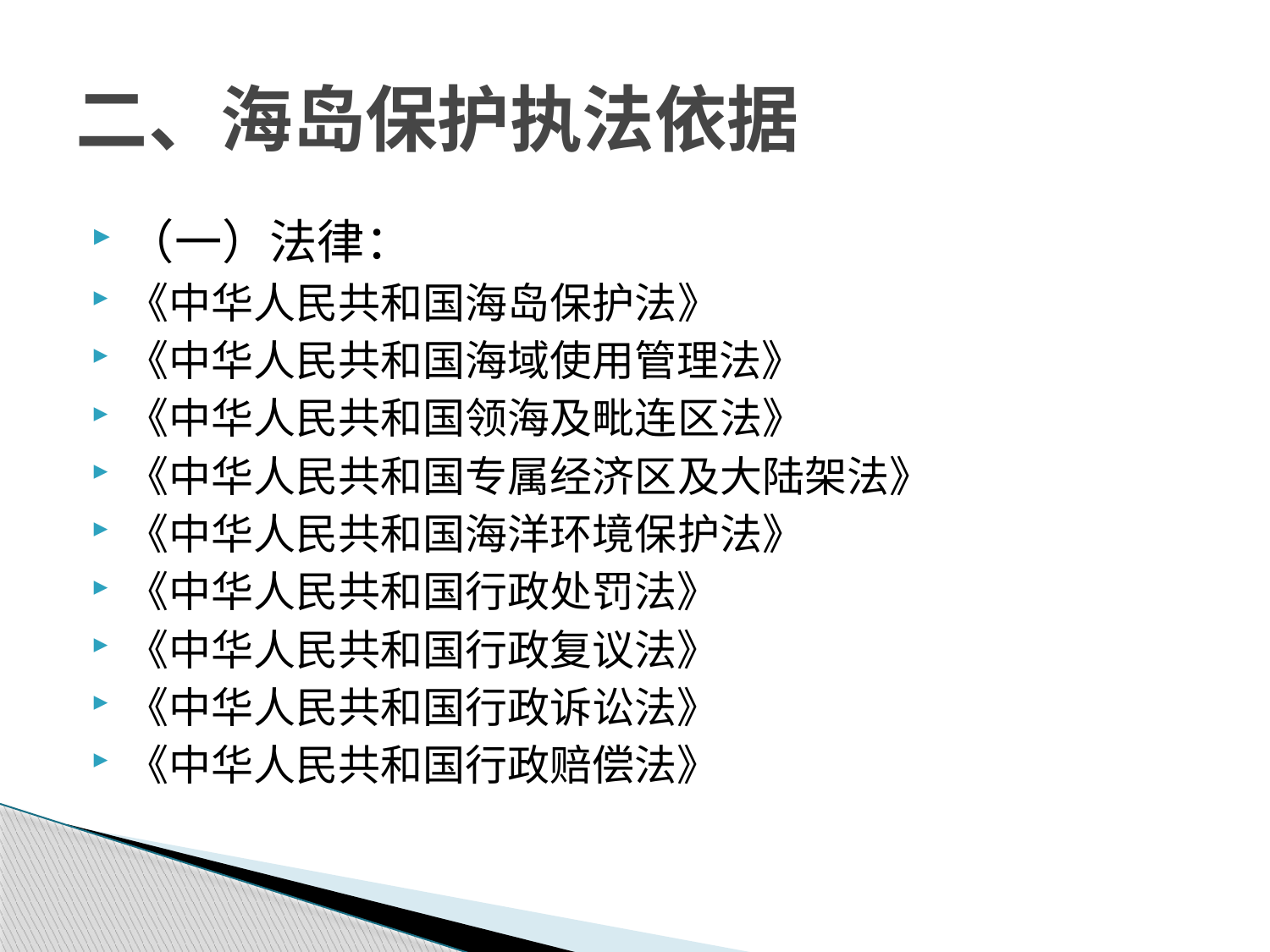

# 二、海岛保护执法依据
（一）法律：
《中华人民共和国海岛保护法》
《中华人民共和国海域使用管理法》
《中华人民共和国领海及毗连区法》
《中华人民共和国专属经济区及大陆架法》
《中华人民共和国海洋环境保护法》
《中华人民共和国行政处罚法》
《中华人民共和国行政复议法》
《中华人民共和国行政诉讼法》
《中华人民共和国行政赔偿法》